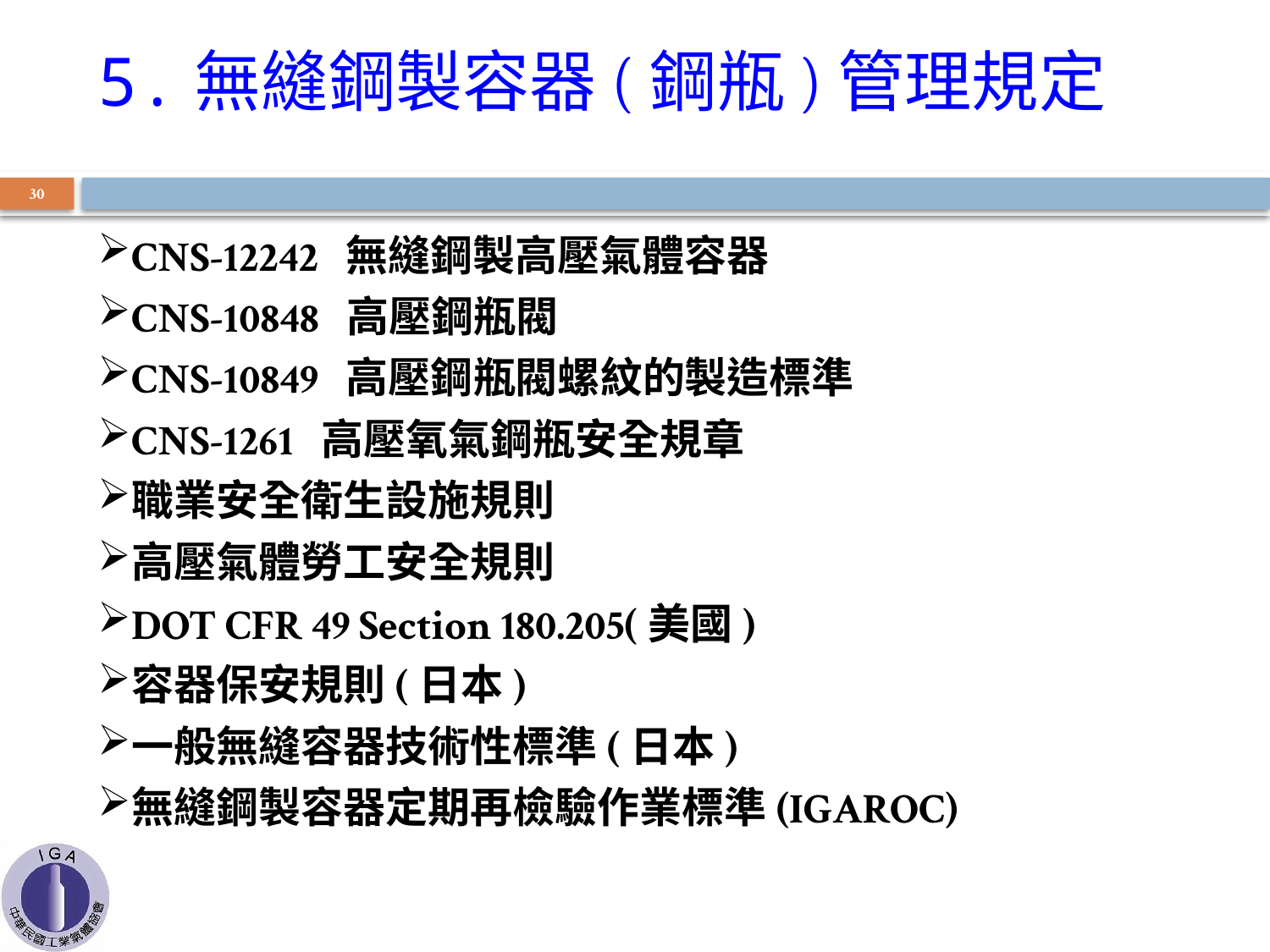

5.無縫鋼製容器(鋼瓶)管理規定
30
CNS-12242  無縫鋼製高壓氣體容器
CNS-10848  高壓鋼瓶閥
CNS-10849  高壓鋼瓶閥螺紋的製造標準
CNS-1261  高壓氧氣鋼瓶安全規章
職業安全衛生設施規則
高壓氣體勞工安全規則
DOT CFR 49 Section 180.205(美國)
容器保安規則(日本)
一般無縫容器技術性標準(日本)
無縫鋼製容器定期再檢驗作業標準(IGAROC)